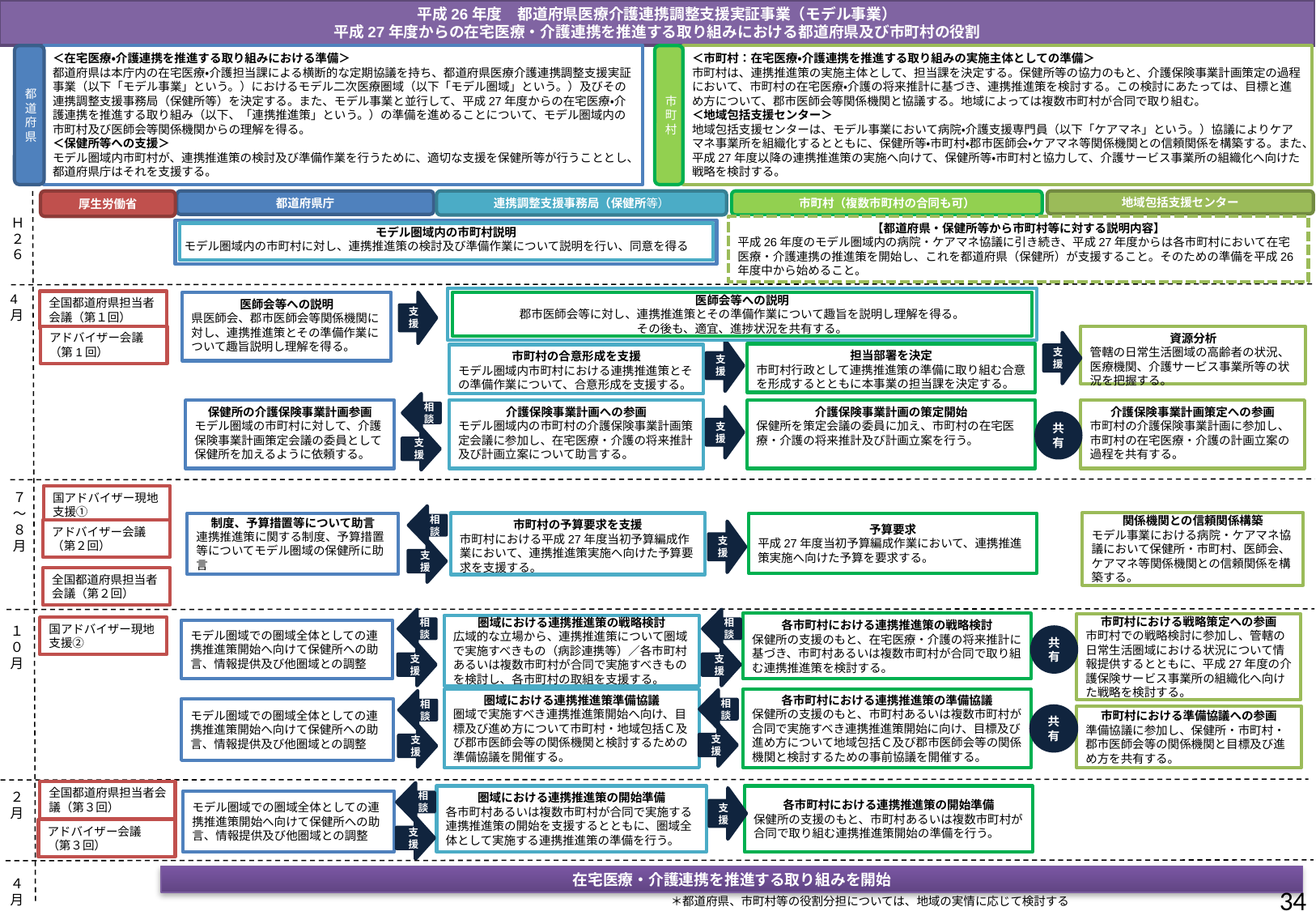

平成26年度　都道府県医療介護連携調整支援実証事業（モデル事業）
平成27年度からの在宅医療・介護連携を推進する取り組みにおける都道府県及び市町村の役割
＜在宅医療・介護連携を推進する取り組みにおける準備＞
都道府県は本庁内の在宅医療・介護担当課による横断的な定期協議を持ち、都道府県医療介護連携調整支援実証事業（以下「モデル事業」という。）におけるモデル二次医療圏域（以下「モデル圏域」という。）及びその連携調整支援事務局（保健所等）を決定する。また、モデル事業と並行して、平成27年度からの在宅医療・介護連携を推進する取り組み（以下、「連携推進策」という。）の準備を進めることについて、モデル圏域内の市町村及び医師会等関係機関からの理解を得る。
＜保健所等への支援＞
モデル圏域内市町村が、連携推進策の検討及び準備作業を行うために、適切な支援を保健所等が行うこととし、都道府県庁はそれを支援する。
都道府県
市町村
＜市町村：在宅医療・介護連携を推進する取り組みの実施主体としての準備＞
市町村は、連携推進策の実施主体として、担当課を決定する。保健所等の協力のもと、介護保険事業計画策定の過程において、市町村の在宅医療・介護の将来推計に基づき、連携推進策を検討する。この検討にあたっては、目標と進め方について、郡市医師会等関係機関と協議する。地域によっては複数市町村が合同で取り組む。
＜地域包括支援センター＞
地域包括支援センターは、モデル事業において病院・介護支援専門員（以下「ケアマネ」という。）協議によりケアマネ事業所を組織化するとともに、保健所等・市町村・郡市医師会・ケアマネ等関係機関との信頼関係を構築する。また、平成27年度以降の連携推進策の実施へ向けて、保健所等・市町村と協力して、介護サービス事業所の組織化へ向けた戦略を検討する。
厚生労働省
連携調整支援事務局（保健所等）
市町村（複数市町村の合同も可）
地域包括支援センター
都道府県庁
Ｈ２６
【都道府県・保健所等から市町村等に対する説明内容】
平成26年度のモデル圏域内の病院・ケアマネ協議に引き続き、平成27年度からは各市町村において在宅医療・介護連携の推進策を開始し、これを都道府県（保健所）が支援すること。そのための準備を平成26年度中から始めること。
モデル圏域内の市町村説明
モデル圏域内の市町村に対し、連携推進策の検討及び準備作業について説明を行い、同意を得る

4月
医師会等への説明
郡市医師会等に対し、連携推進策とその準備作業について趣旨を説明し理解を得る。
その後も、適宜、進捗状況を共有する。
全国都道府県担当者会議（第１回）
支援
医師会等への説明
県医師会、郡市医師会等関係機関に対し、連携推進策とその準備作業について趣旨説明し理解を得る。

アドバイザー会議（第1回）
資源分析
管轄の日常生活圏域の高齢者の状況、医療機関、介護サービス事業所等の状況を把握する。
支援
支援
担当部署を決定
市町村行政として連携推進策の準備に取り組む合意を形成するとともに本事業の担当課を決定する。
市町村の合意形成を支援
モデル圏域内市町村における連携推進策とその準備作業について、合意形成を支援する。
相談
支援
介護保険事業計画への参画
モデル圏域内の市町村の介護保険事業計画策定会議に参加し、在宅医療・介護の将来推計及び計画立案について助言する。
介護保険事業計画の策定開始
保健所を策定会議の委員に加え、市町村の在宅医療・介護の将来推計及び計画立案を行う。
保健所の介護保険事業計画参画
モデル圏域の市町村に対して、介護保険事業計画策定会議の委員として保健所を加えるように依頼する。
介護保険事業計画策定への参画
市町村の介護保険事業計画に参加し、市町村の在宅医療・介護の計画立案の過程を共有する。
支援
共有
７～８月
国アドバイザー現地支援①
相談
支援
関係機関との信頼関係構築
モデル事業における病院・ケアマネ協議において保健所・市町村、医師会、ケアマネ等関係機関との信頼関係を構築する。
市町村の予算要求を支援
市町村における平成27年度当初予算編成作業において、連携推進策実施へ向けた予算要求を支援する。
制度、予算措置等について助言
連携推進策に関する制度、予算措置等についてモデル圏域の保健所に助言
予算要求
平成27年度当初予算編成作業において、連携推進策実施へ向けた予算を要求する。
アドバイザー会議（第２回）
支援
全国都道府県担当者会議（第２回）
相談
支援
相談
支援
各市町村における連携推進策の戦略検討
保健所の支援のもと、在宅医療・介護の将来推計に基づき、市町村あるいは複数市町村が合同で取り組む連携推進策を検討する。
市町村における戦略策定への参画
市町村での戦略検討に参加し、管轄の日常生活圏域における状況について情報提供するとともに、平成27年度の介護保険サービス事業所の組織化へ向けた戦略を検討する。
圏域における連携推進策の戦略検討
広域的な立場から、連携推進策について圏域で実施すべきもの（病診連携等）／各市町村あるいは複数市町村が合同で実施すべきものを検討し、各市町村の取組を支援する。
国アドバイザー現地支援②
１０月
モデル圏域での圏域全体としての連携推進策開始へ向けて保健所への助言、情報提供及び他圏域との調整
共有
圏域における連携推進策準備協議
圏域で実施すべき連携推進策開始へ向け、目標及び進め方について市町村・地域包括Ｃ及び郡市医師会等の関係機関と検討するための準備協議を開催する。
各市町村における連携推進策の準備協議
保健所の支援のもと、市町村あるいは複数市町村が合同で実施すべき連携推進策開始に向け、目標及び進め方について地域包括Ｃ及び郡市医師会等の関係機関と検討するための事前協議を開催する。
相談
支援
相談
支援
モデル圏域での圏域全体としての連携推進策開始へ向けて保健所への助言、情報提供及び他圏域との調整
共有
市町村における準備協議への参画
準備協議に参加し、保健所・市町村・郡市医師会等の関係機関と目標及び進め方を共有する。
全国都道府県担当者会議（第３回）
相談
支援
２月
各市町村における連携推進策の開始準備
保健所の支援のもと、市町村あるいは複数市町村が合同で取り組む連携推進策開始の準備を行う。
圏域における連携推進策の開始準備
各市町村あるいは複数市町村が合同で実施する連携推進策の開始を支援するとともに、圏域全体として実施する連携推進策の準備を行う。
支援
モデル圏域での圏域全体としての連携推進策開始へ向けて保健所への助言、情報提供及び他圏域との調整
アドバイザー会議
（第３回）
在宅医療・介護連携を推進する取り組みを開始
４月
34
＊都道府県、市町村等の役割分担については、地域の実情に応じて検討する